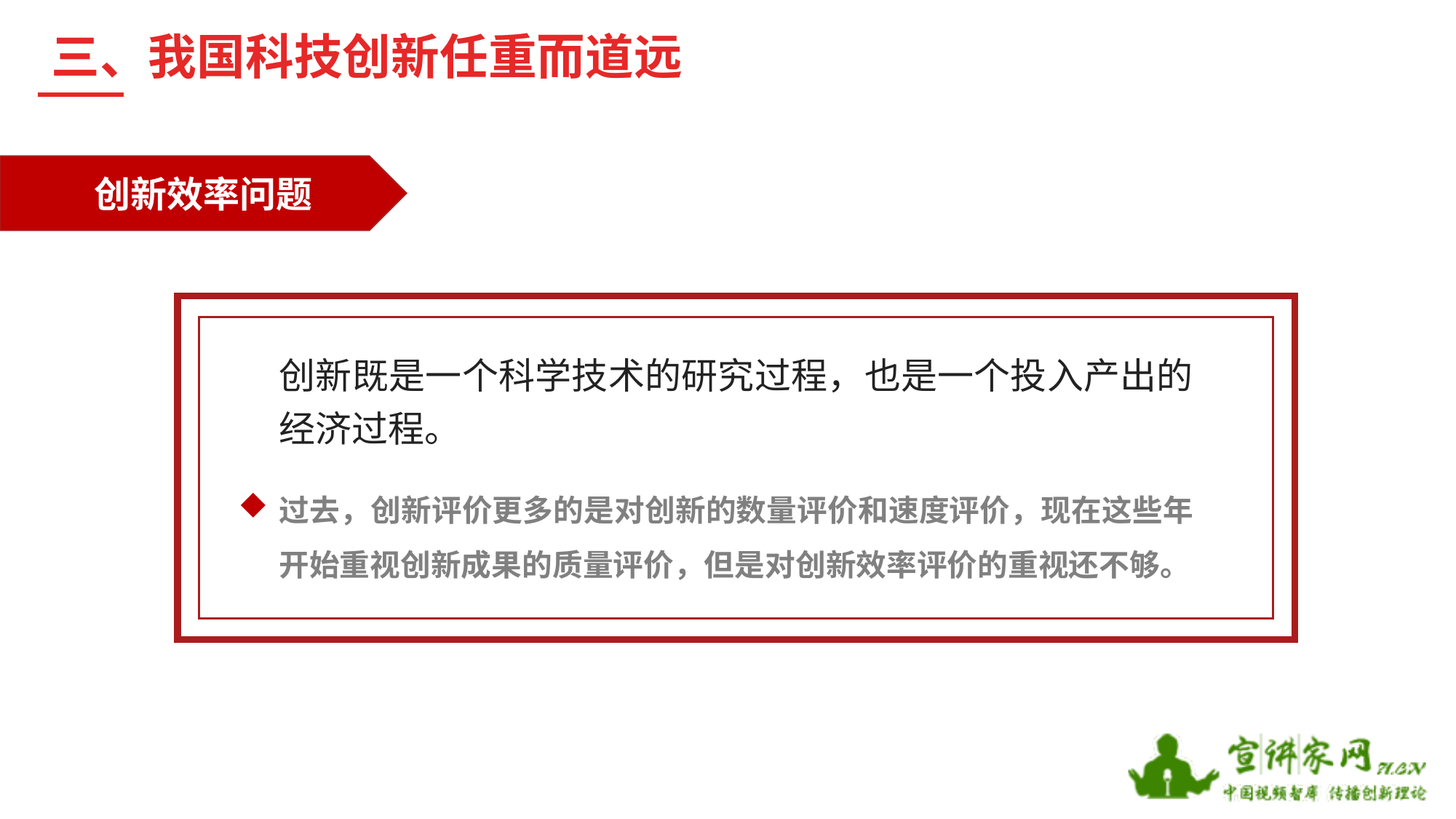

三、我国科技创新任重而道远

创新效率问题

创新既是一个科学技术的研究过程，也是一个投入产出的经济过程。
过去，创新评价更多的是对创新的数量评价和速度评价，现在这些年开始重视创新成果的质量评价，但是对创新效率评价的重视还不够。